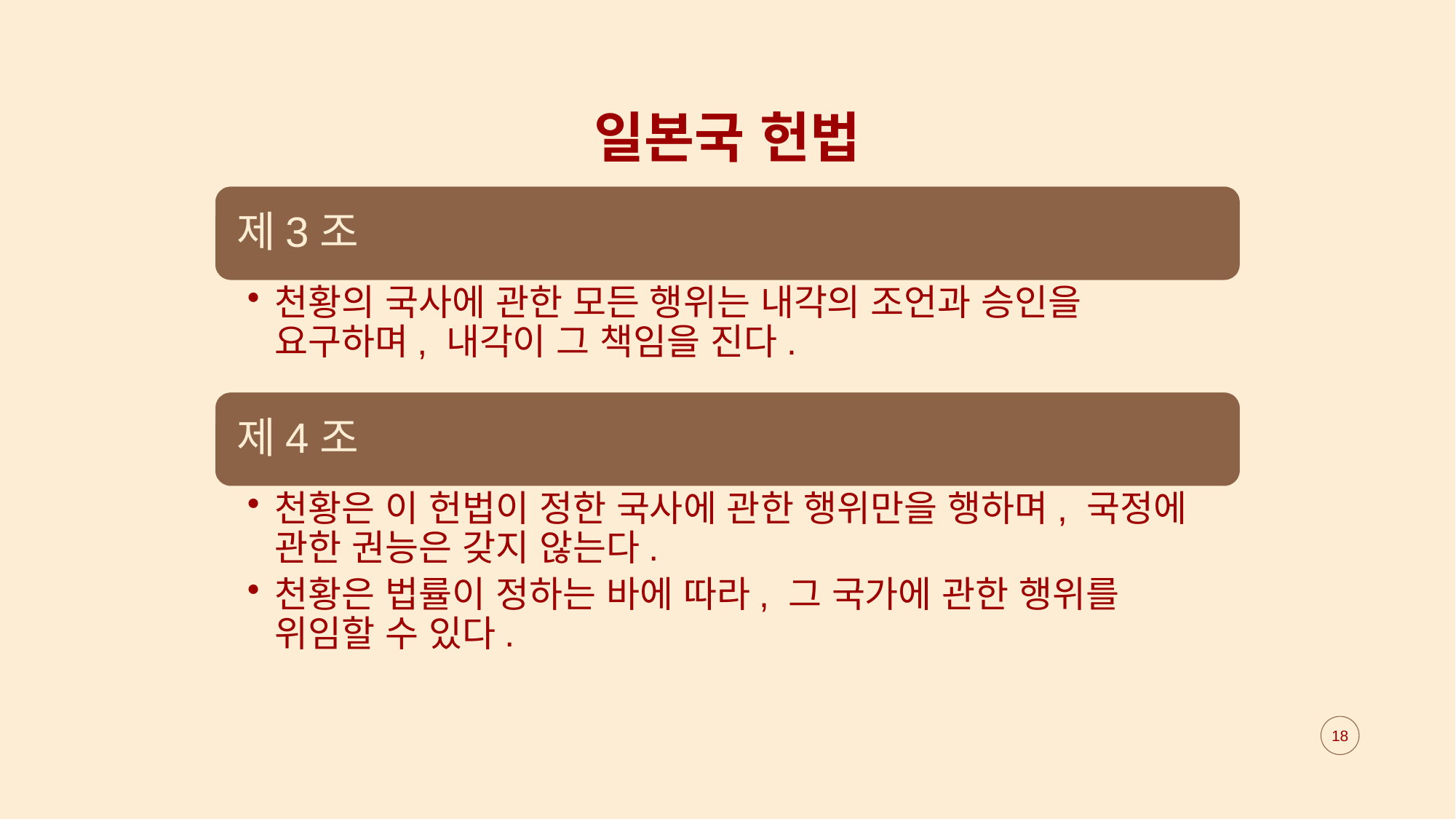

# 일본국 헌법
제3조
천황의 국사에 관한 모든 행위는 내각의 조언과 승인을 요구하며, 내각이 그 책임을 진다.
제4조
천황은 이 헌법이 정한 국사에 관한 행위만을 행하며, 국정에 관한 권능은 갖지 않는다.
천황은 법률이 정하는 바에 따라, 그 국가에 관한 행위를 위임할 수 있다.
18